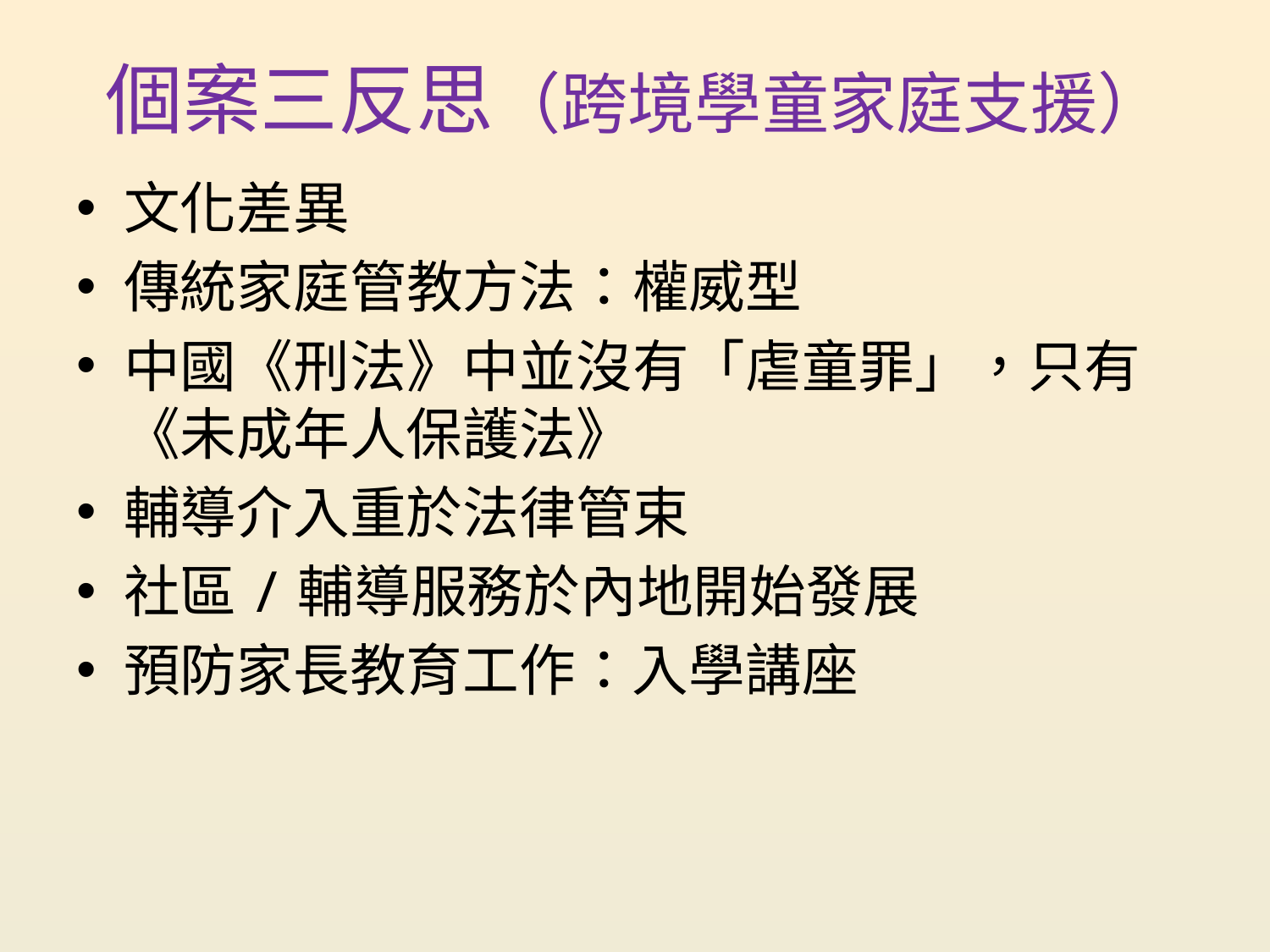

# 個案三反思（跨境學童家庭支援）
文化差異
傳統家庭管教方法：權威型
中國《刑法》中並沒有「虐童罪」，只有《未成年人保護法》
輔導介入重於法律管束
社區/輔導服務於內地開始發展
預防家長教育工作：入學講座